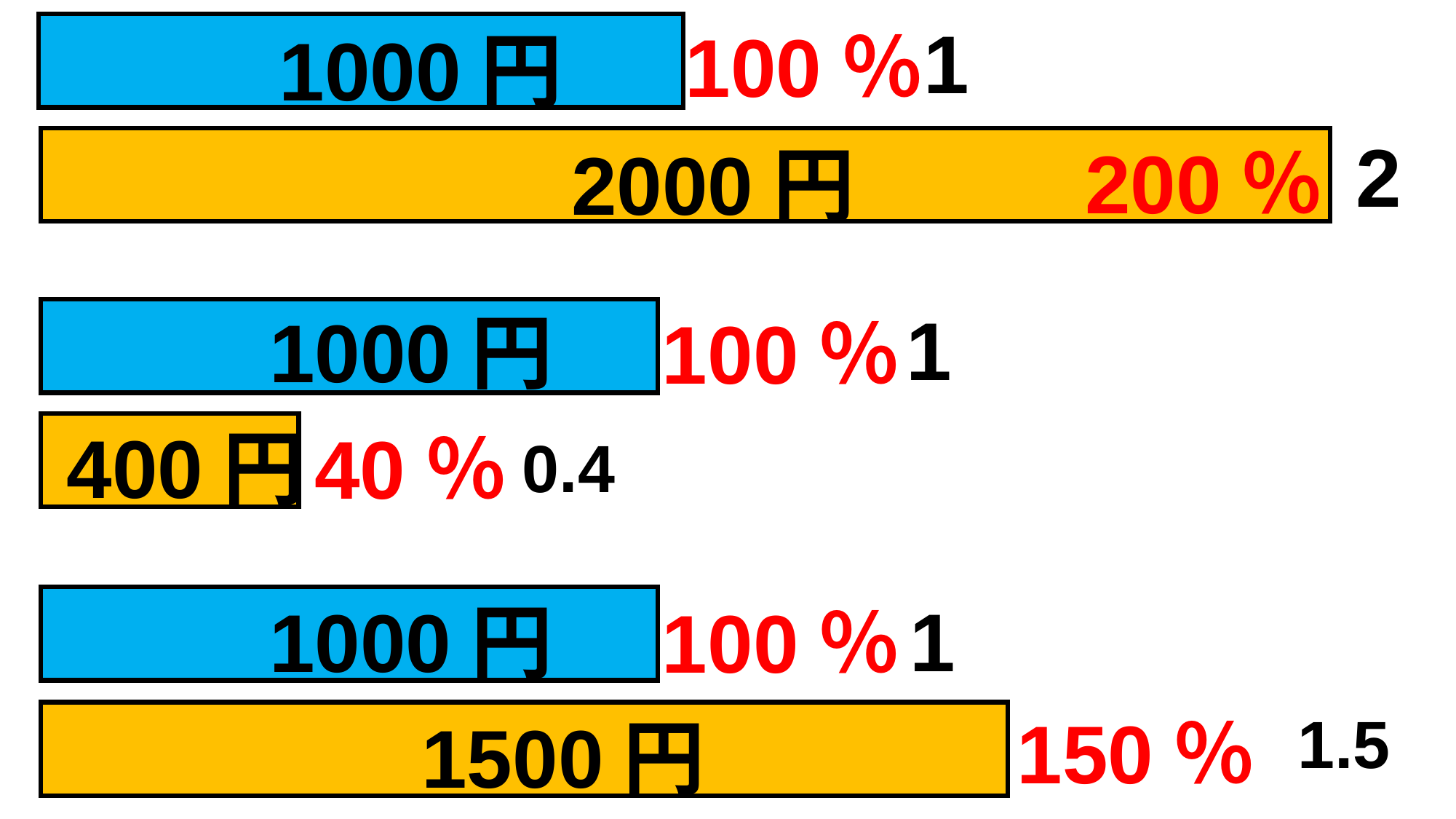

1
100％
1000円

2
200％
2000円

1
1000円
100％

400円
40％

0.4
1
1000円
100％

150％
1.5
1500円